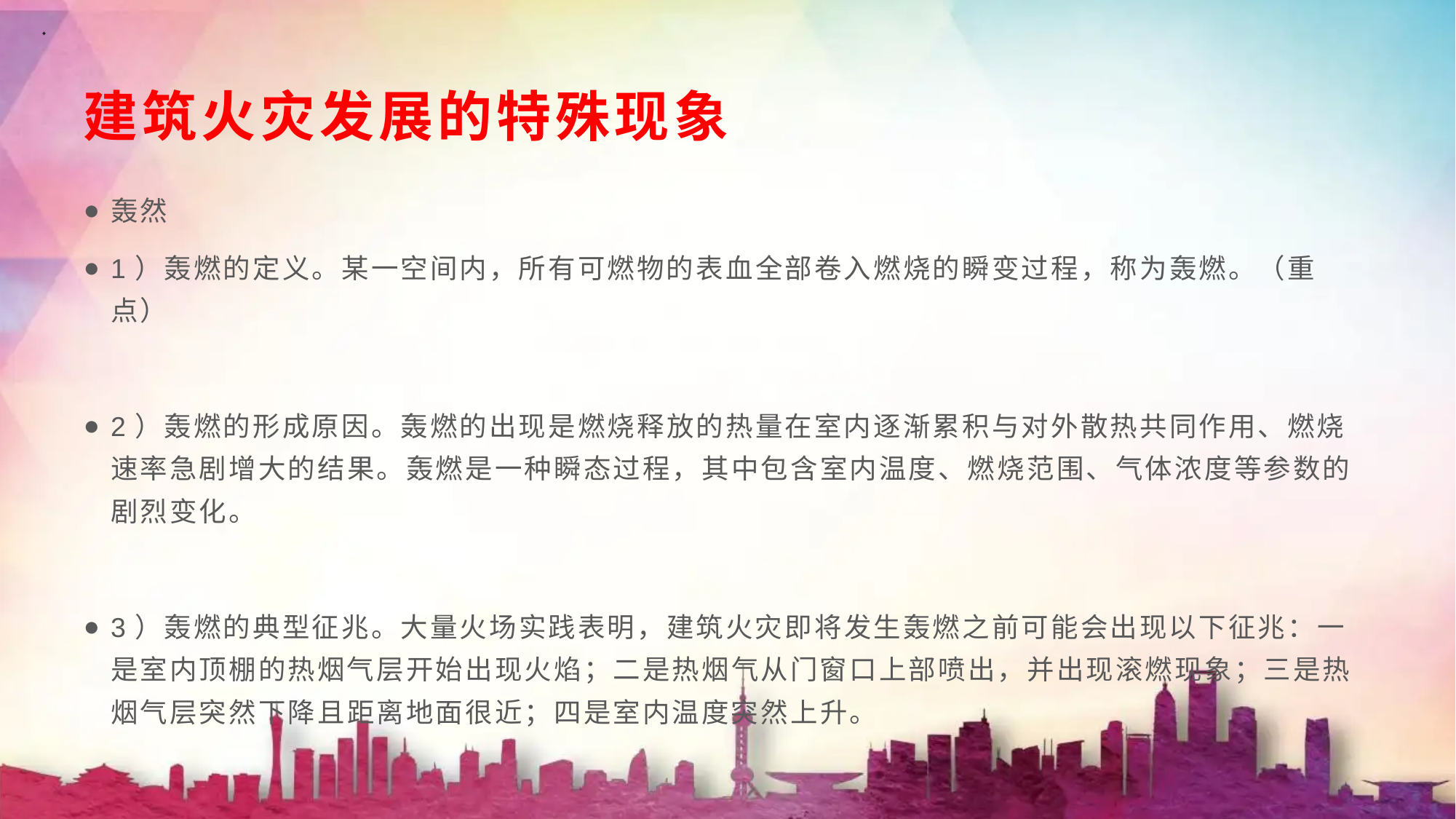

# 建筑火灾发展的特殊现象
轰然
1）轰燃的定义。某一空间内，所有可燃物的表血全部卷入燃烧的瞬变过程，称为轰燃。（重点）

2）轰燃的形成原因。轰燃的出现是燃烧释放的热量在室内逐渐累积与对外散热共同作用、燃烧速率急剧增大的结果。轰燃是一种瞬态过程，其中包含室内温度、燃烧范围、气体浓度等参数的剧烈变化。

3）轰燃的典型征兆。大量火场实践表明，建筑火灾即将发生轰燃之前可能会出现以下征兆：一是室内顶棚的热烟气层开始出现火焰；二是热烟气从门窗口上部喷出，并出现滚燃现象；三是热烟气层突然下降且距离地面很近；四是室内温度突然上升。